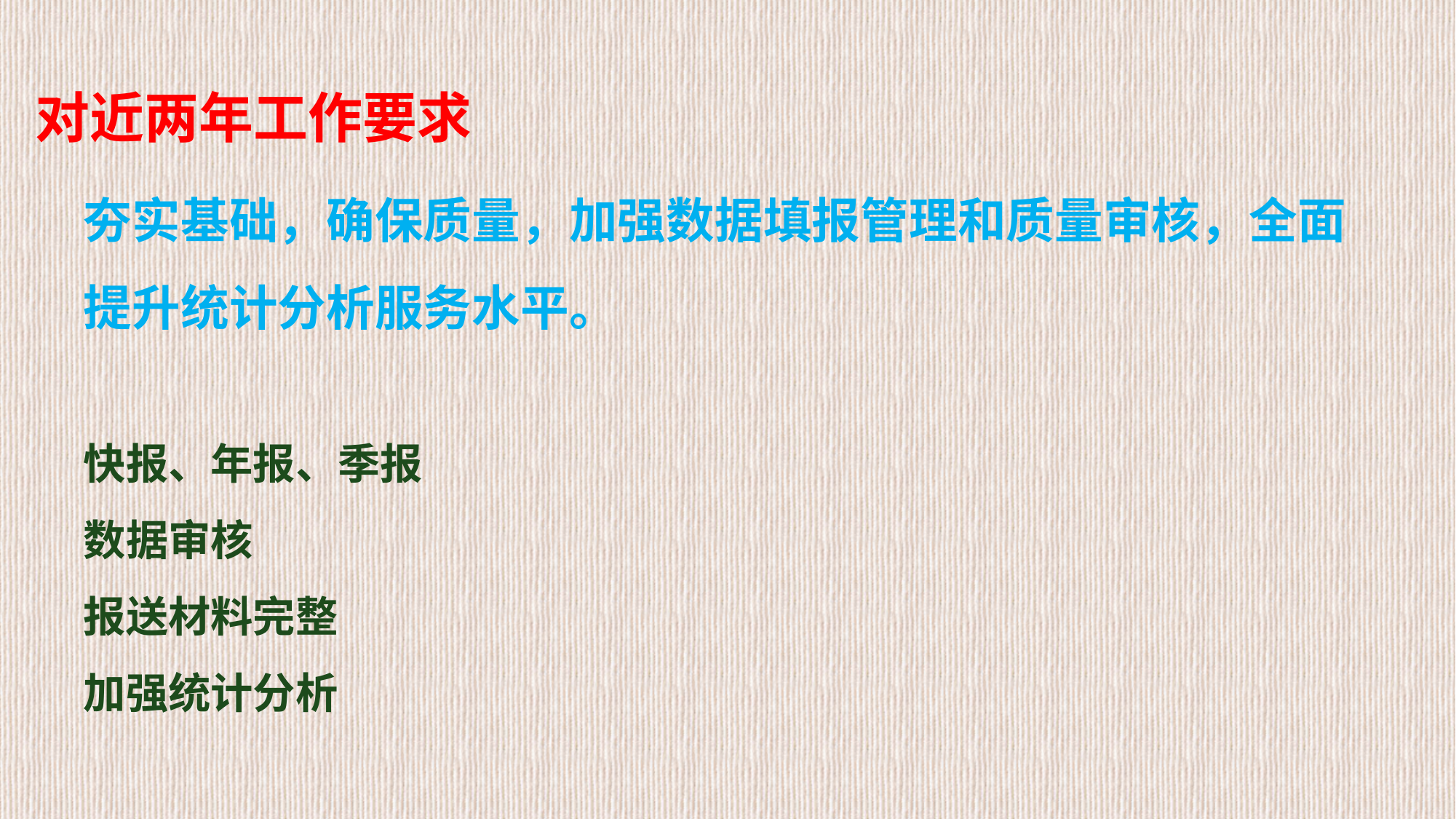

# 对近两年工作要求
夯实基础，确保质量，加强数据填报管理和质量审核，全面提升统计分析服务水平。

快报、年报、季报
数据审核
报送材料完整
加强统计分析